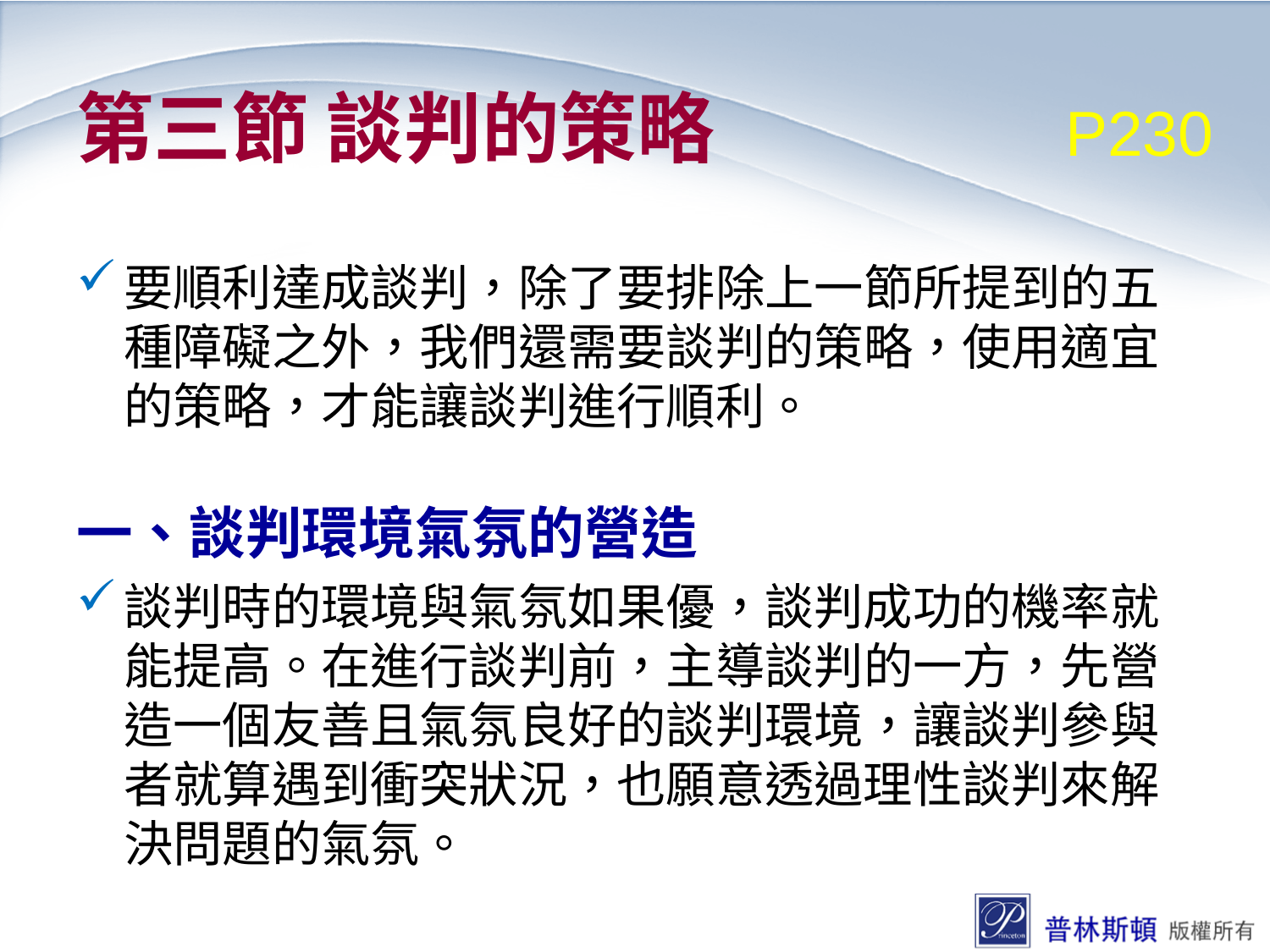

# 第三節 談判的策略
P230
要順利達成談判，除了要排除上一節所提到的五種障礙之外，我們還需要談判的策略，使用適宜的策略，才能讓談判進行順利。
一、談判環境氣氛的營造
談判時的環境與氣氛如果優，談判成功的機率就能提高。在進行談判前，主導談判的一方，先營造一個友善且氣氛良好的談判環境，讓談判參與者就算遇到衝突狀況，也願意透過理性談判來解決問題的氣氛。